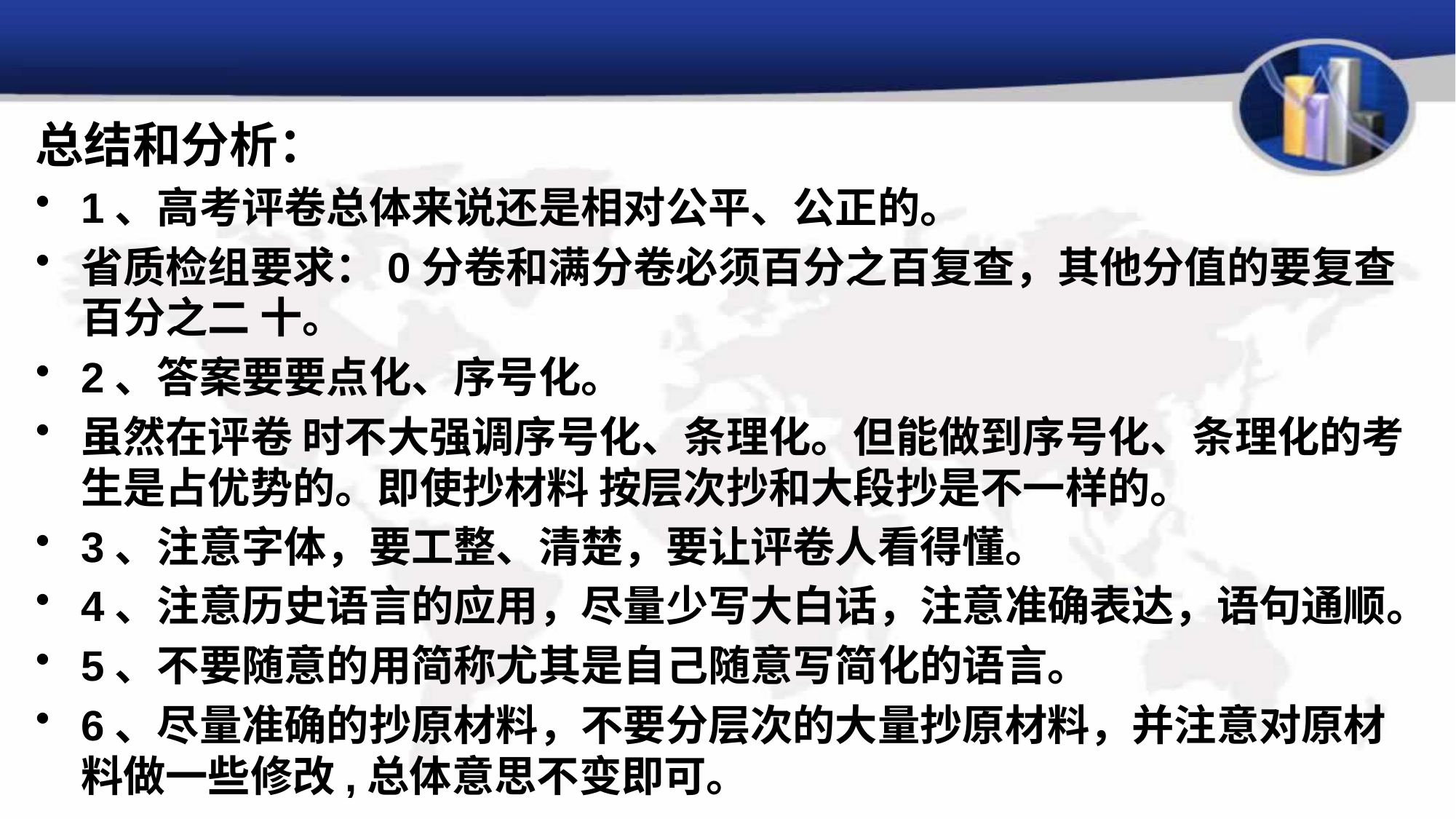

总结和分析：
1、高考评卷总体来说还是相对公平、公正的。
省质检组要求：0分卷和满分卷必须百分之百复查，其他分值的要复查百分之二 十。
2、答案要要点化、序号化。
虽然在评卷 时不大强调序号化、条理化。但能做到序号化、条理化的考生是占优势的。即使抄材料 按层次抄和大段抄是不一样的。
3、注意字体，要工整、清楚，要让评卷人看得懂。
4、注意历史语言的应用，尽量少写大白话，注意准确表达，语句通顺。
5、不要随意的用简称尤其是自己随意写简化的语言。
6、尽量准确的抄原材料，不要分层次的大量抄原材料，并注意对原材料做一些修改,总体意思不变即可。